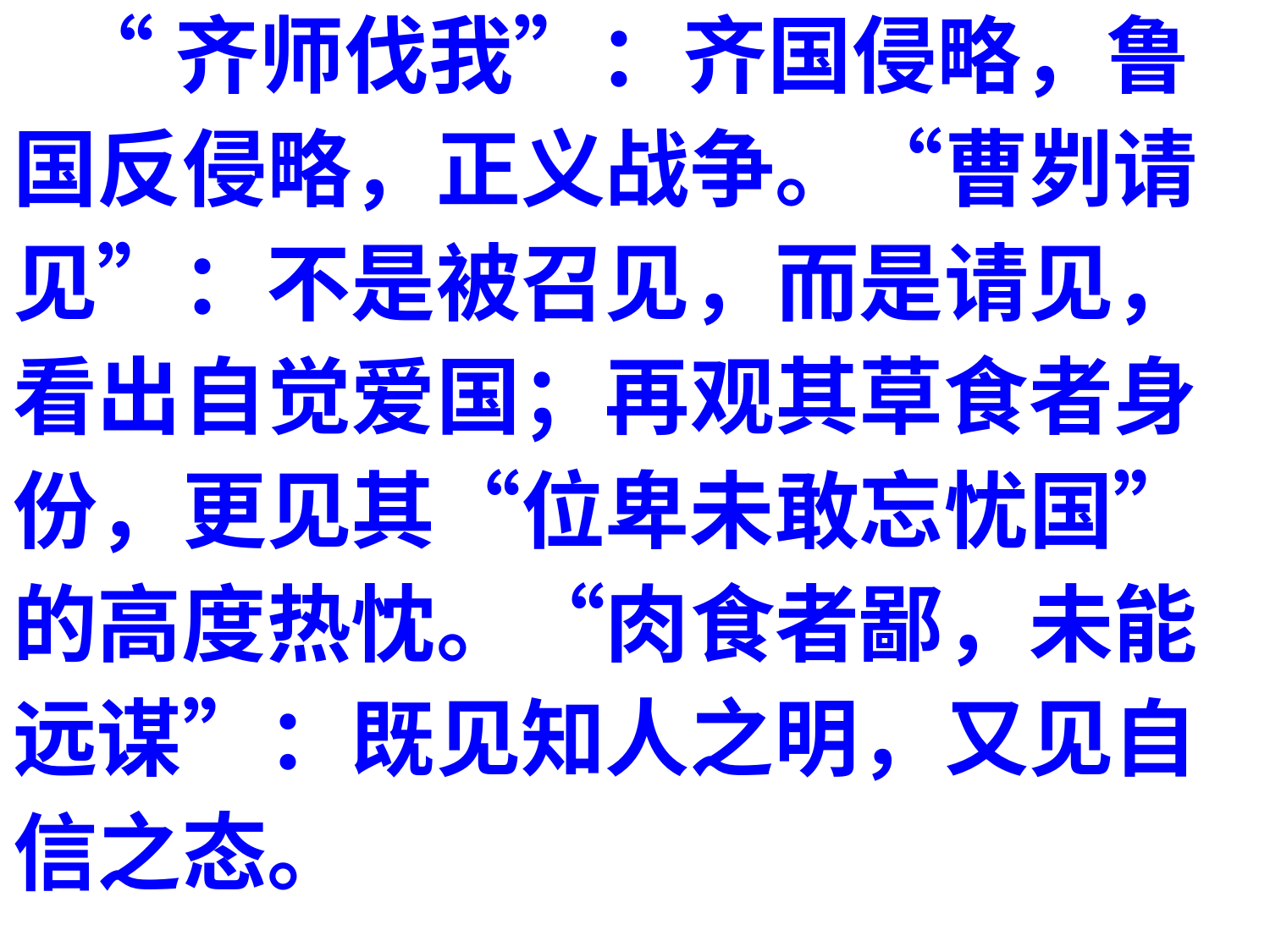

“齐师伐我”：齐国侵略，鲁
国反侵略，正义战争。“曹刿请
见”：不是被召见，而是请见，
看出自觉爱国；再观其草食者身
份，更见其“位卑未敢忘忧国”
的高度热忱。“肉食者鄙，未能
远谋”：既见知人之明，又见自
信之态。